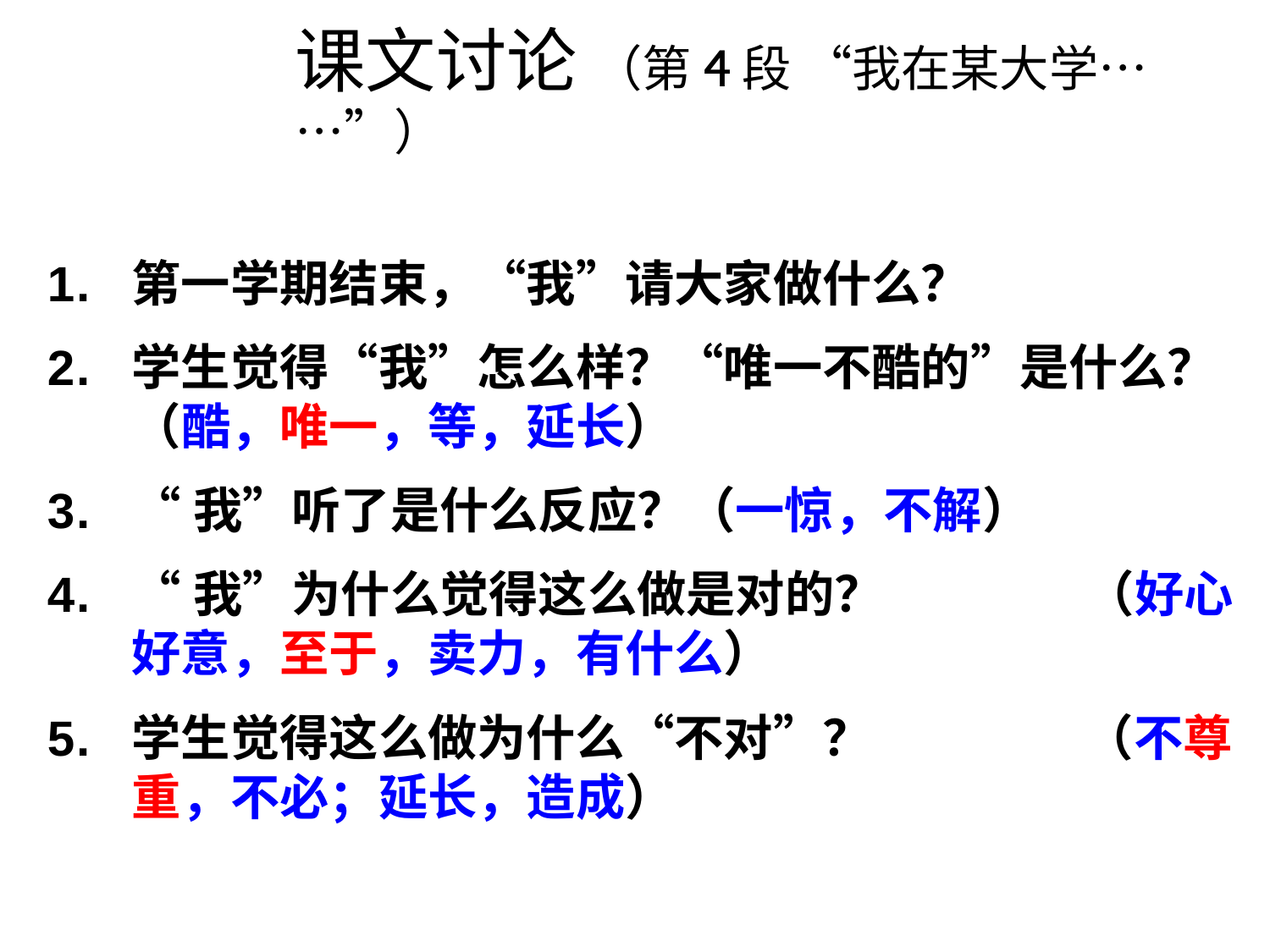

# 课文讨论 （第4段 “我在某大学……”）
第一学期结束，“我”请大家做什么？
学生觉得“我”怎么样？“唯一不酷的”是什么？（酷，唯一，等，延长）
“我”听了是什么反应？（一惊，不解）
“我”为什么觉得这么做是对的？                  （好心好意，至于，卖力，有什么）
学生觉得这么做为什么“不对”？                   （不尊重，不必；延长，造成）